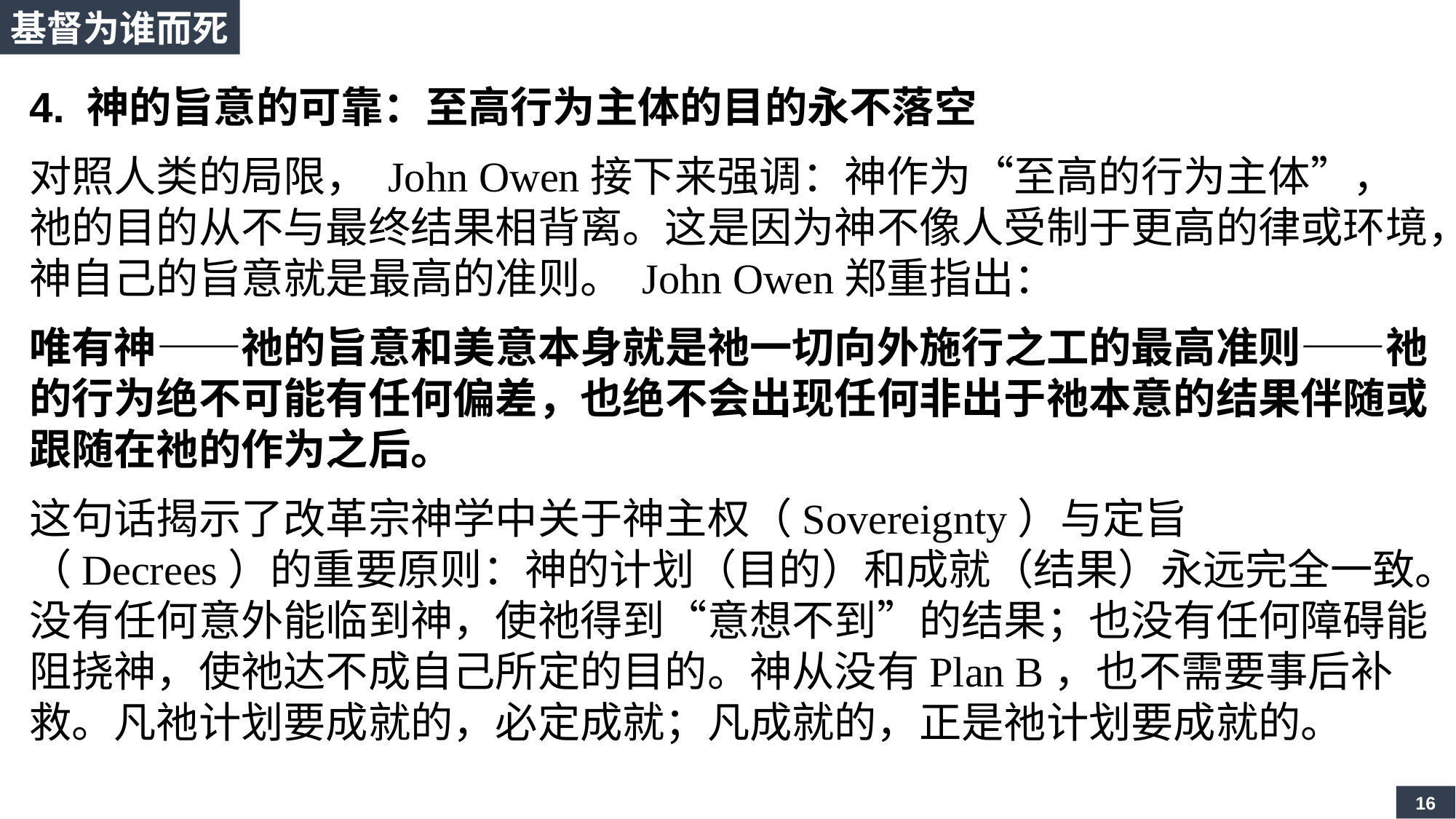

基督为谁而死
4. 神的旨意的可靠：至高行为主体的目的永不落空
对照人类的局限， John Owen接下来强调：神作为“至高的行为主体”，祂的目的从不与最终结果相背离。这是因为神不像人受制于更高的律或环境，神自己的旨意就是最高的准则。 John Owen郑重指出：
唯有神——祂的旨意和美意本身就是祂一切向外施行之工的最高准则——祂的行为绝不可能有任何偏差，也绝不会出现任何非出于祂本意的结果伴随或跟随在祂的作为之后。
这句话揭示了改革宗神学中关于神主权（Sovereignty）与定旨（Decrees）的重要原则：神的计划（目的）和成就（结果）永远完全一致。没有任何意外能临到神，使祂得到“意想不到”的结果；也没有任何障碍能阻挠神，使祂达不成自己所定的目的。神从没有Plan B，也不需要事后补救。凡祂计划要成就的，必定成就；凡成就的，正是祂计划要成就的。
16